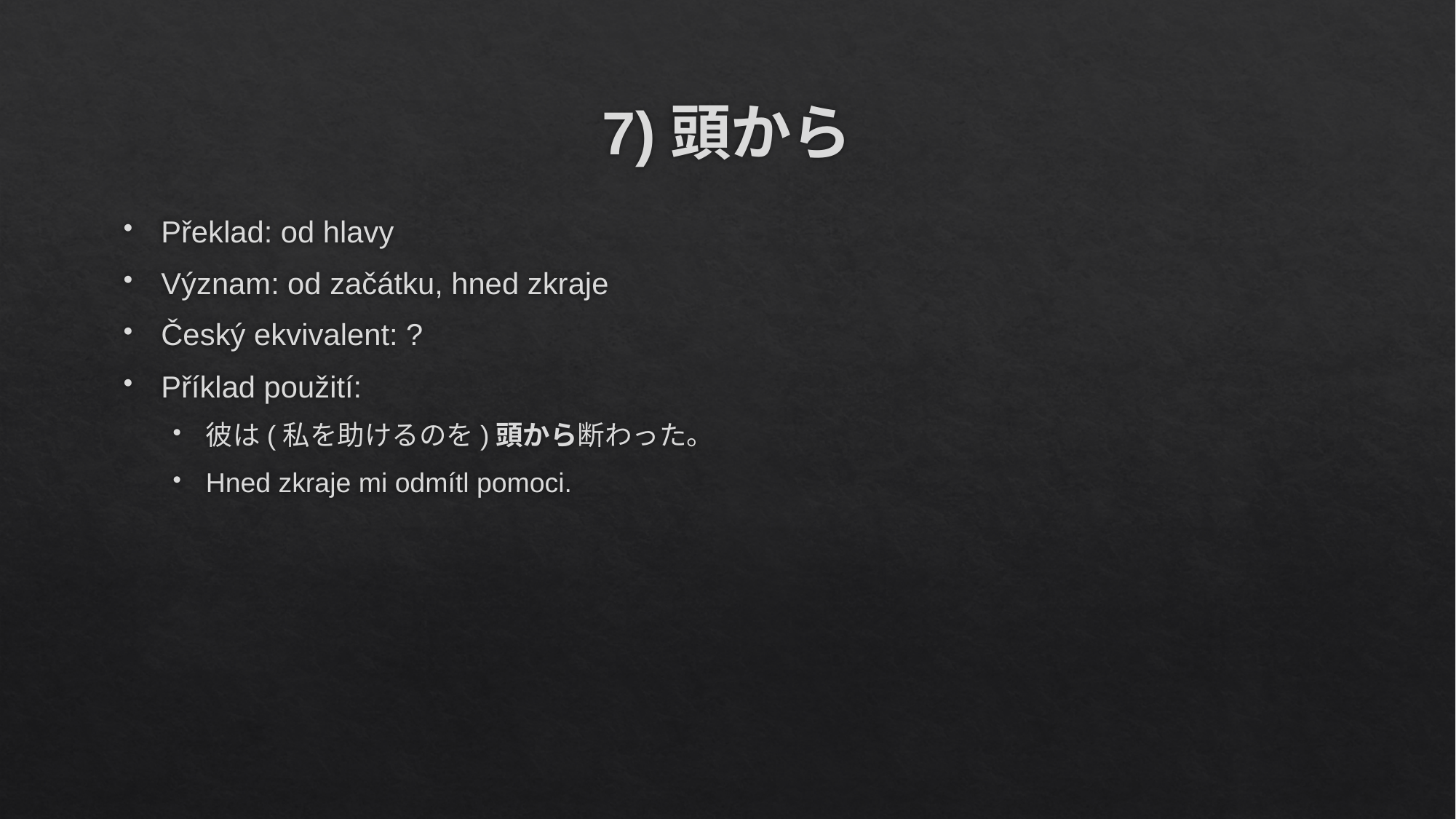

# 7)頭から
Překlad: od hlavy
Význam: od začátku, hned zkraje
Český ekvivalent: ?
Příklad použití:
彼は(私を助けるのを)頭から断わった。
Hned zkraje mi odmítl pomoci.